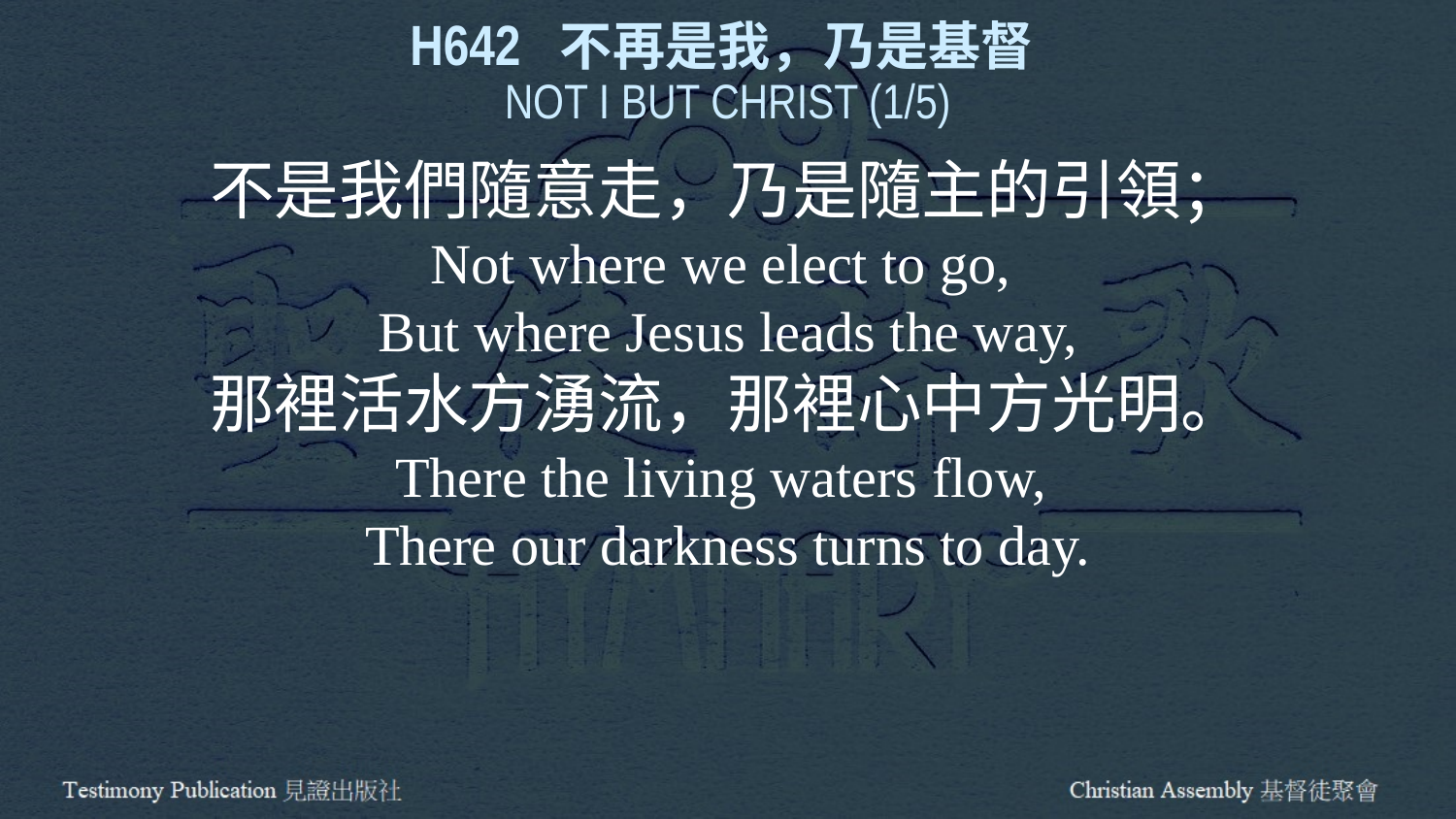

H642  不再是我，乃是基督
NOT I BUT CHRIST (1/5)
不是我們隨意走，乃是隨主的引領；
Not where we elect to go,
But where Jesus leads the way,
那裡活水方湧流，那裡心中方光明。
There the living waters flow,
There our darkness turns to day.